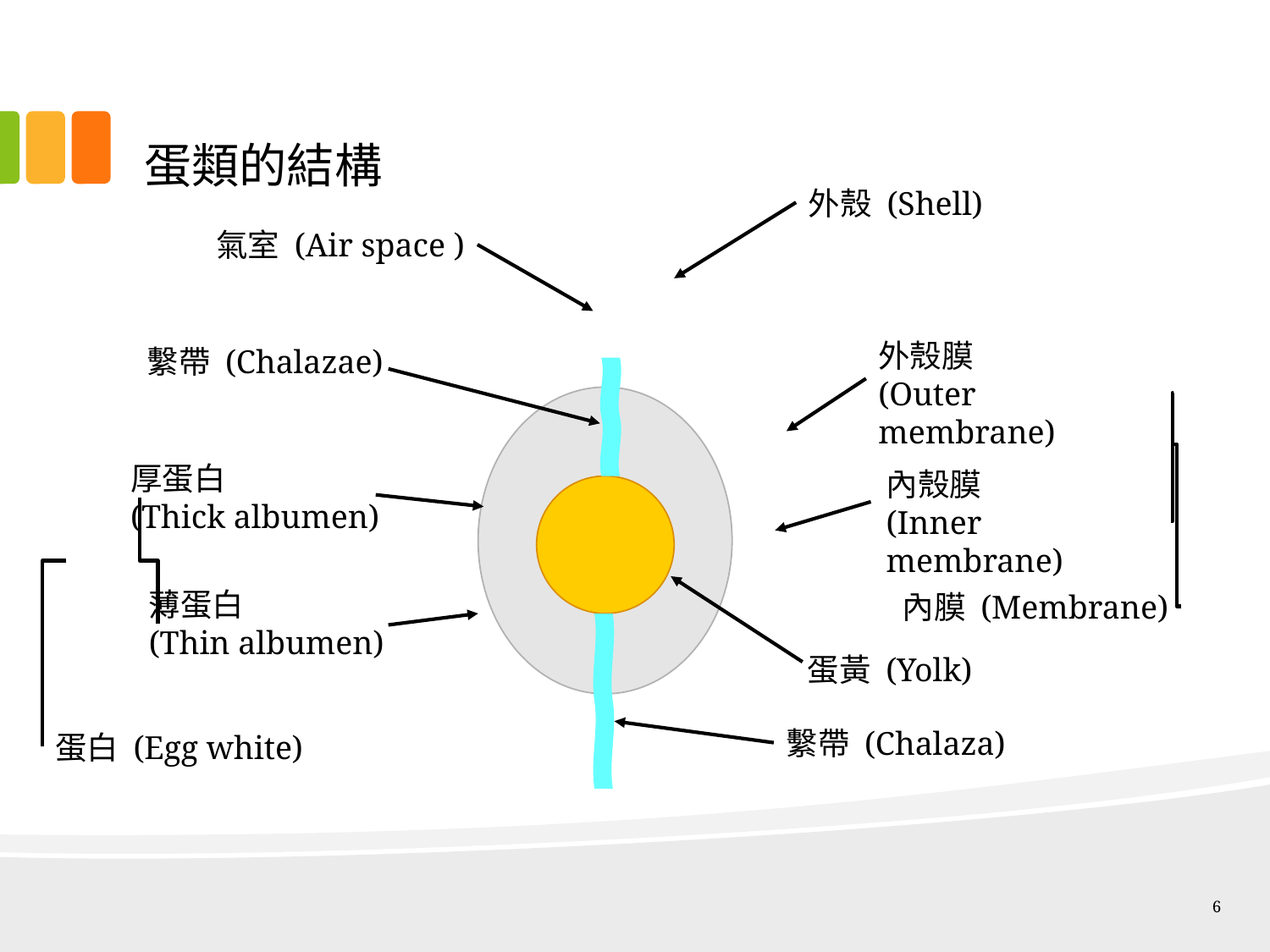

# 蛋類的結構
外殼 (Shell)
氣室 (Air space )

外殼膜
(Outer membrane)
繫帶 (Chalazae)
厚蛋白
(Thick albumen)
內殼膜
(Inner membrane)
薄蛋白
(Thin albumen)
內膜 (Membrane)
蛋黃 (Yolk)
繫帶 (Chalaza)
蛋白 (Egg white)
6